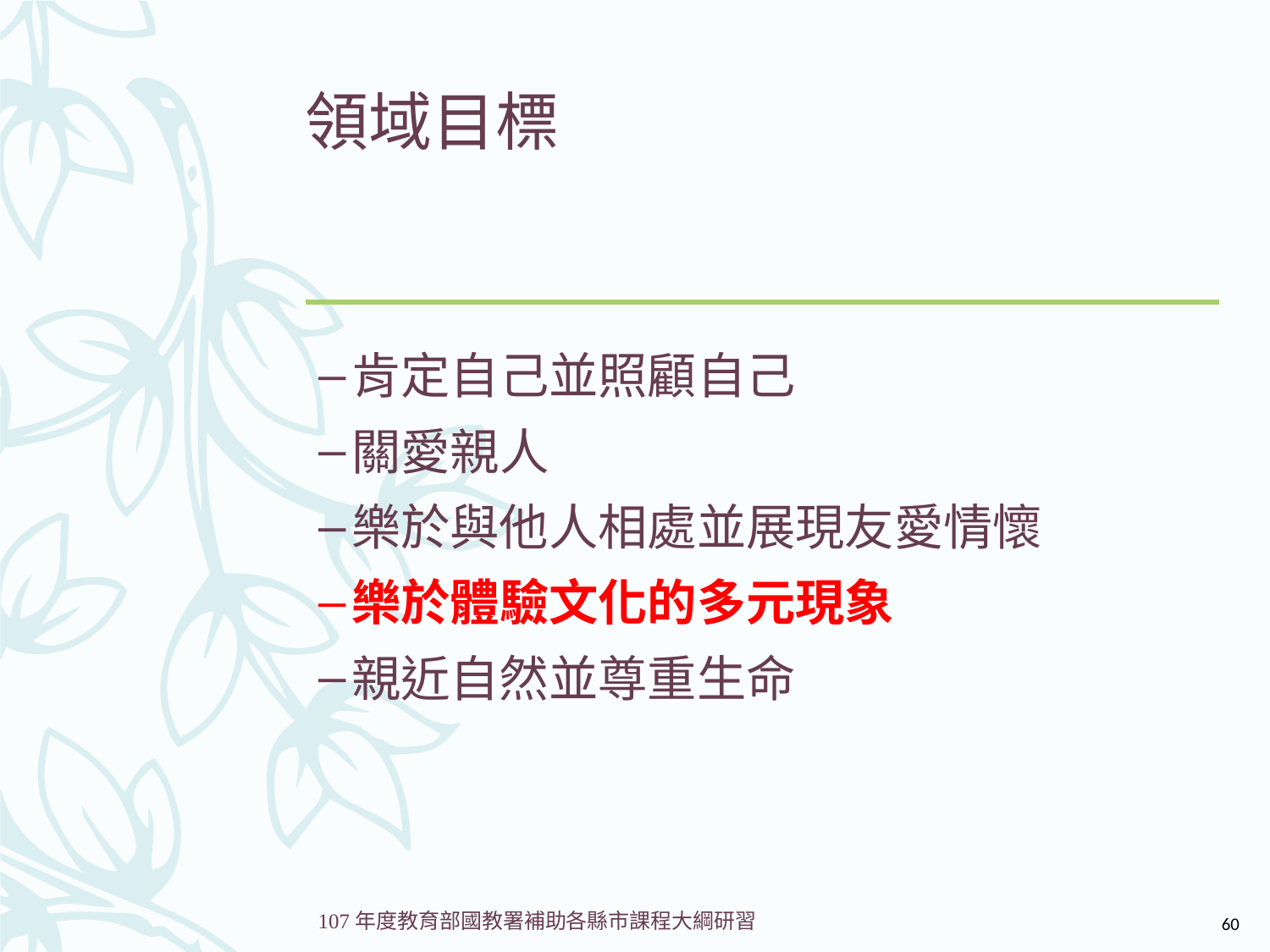

# 領域目標
肯定自己並照顧自己
關愛親人
樂於與他人相處並展現友愛情懷
樂於體驗文化的多元現象
親近自然並尊重生命
60
107年度教育部國教署補助各縣市課程大綱研習